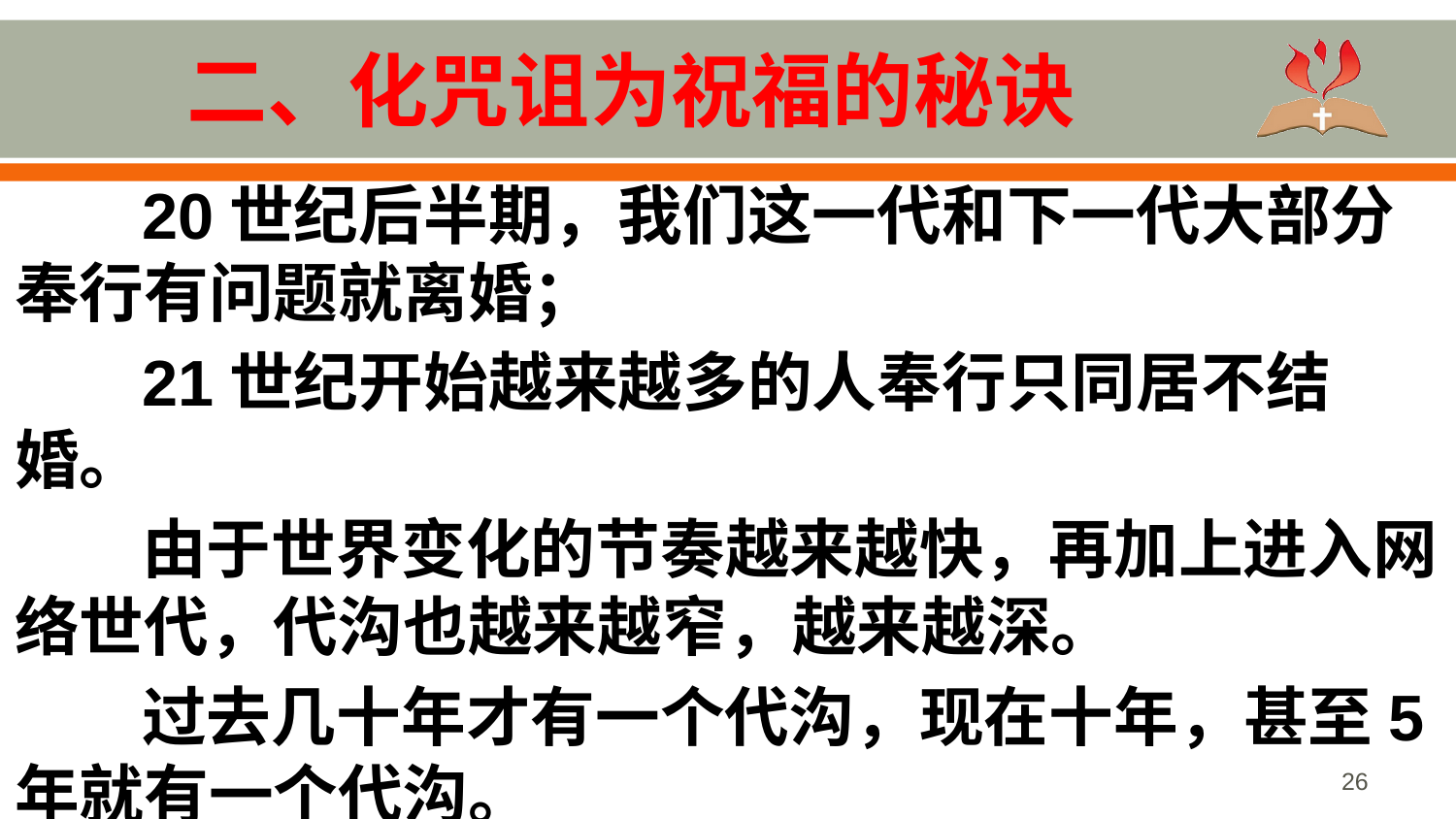

# 二、化咒诅为祝福的秘诀
20世纪后半期，我们这一代和下一代大部分奉行有问题就离婚；
21世纪开始越来越多的人奉行只同居不结婚。
由于世界变化的节奏越来越快，再加上进入网络世代，代沟也越来越窄，越来越深。
过去几十年才有一个代沟，现在十年，甚至5年就有一个代沟。

26